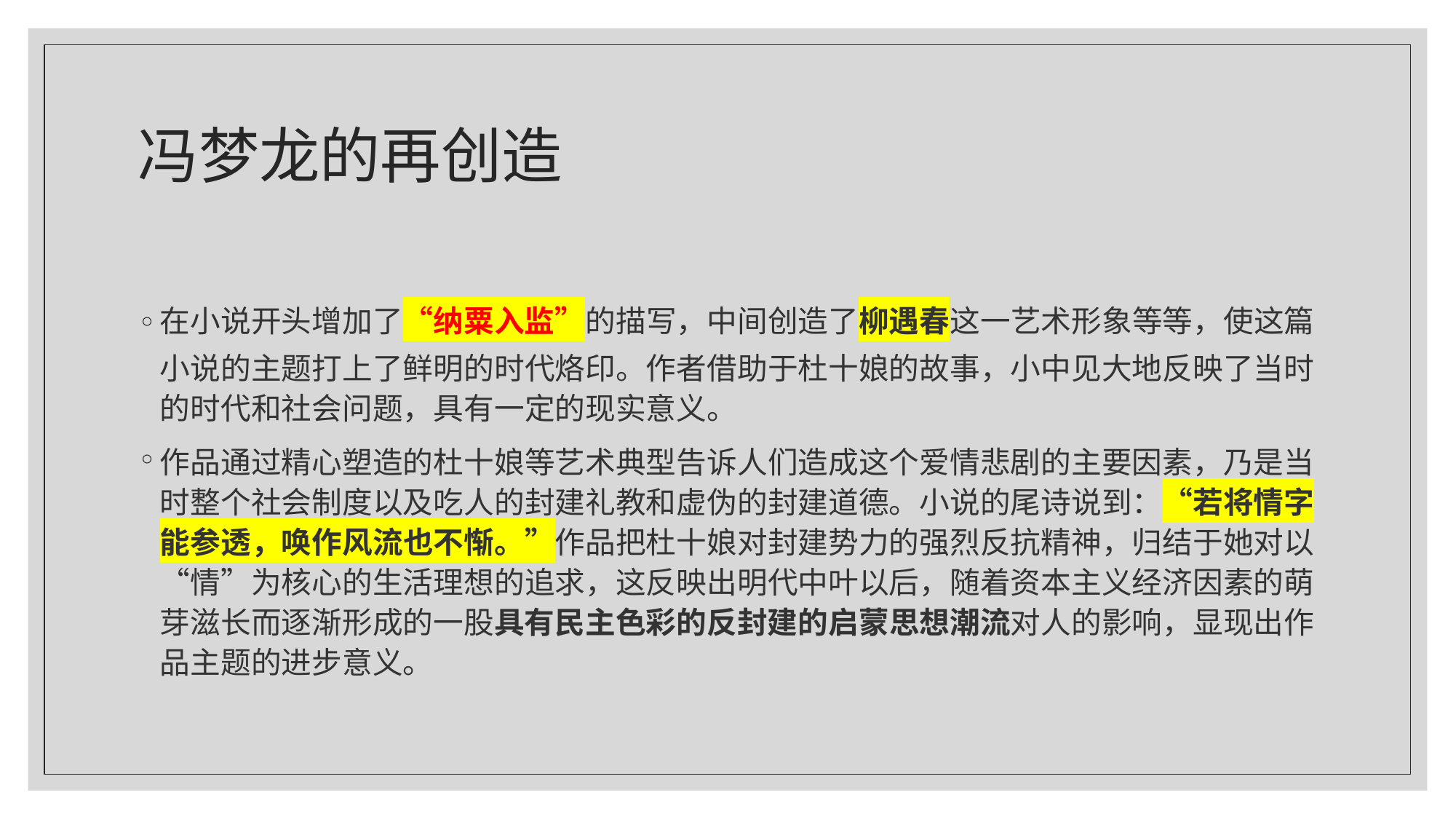

# 冯梦龙的再创造

在小说开头增加了“纳粟入监”的描写，中间创造了柳遇春这一艺术形象等等，使这篇小说的主题打上了鲜明的时代烙印。作者借助于杜十娘的故事，小中见大地反映了当时的时代和社会问题，具有一定的现实意义。
作品通过精心塑造的杜十娘等艺术典型告诉人们造成这个爱情悲剧的主要因素，乃是当时整个社会制度以及吃人的封建礼教和虚伪的封建道德。小说的尾诗说到：“若将情字能参透，唤作风流也不惭。”作品把杜十娘对封建势力的强烈反抗精神，归结于她对以“情”为核心的生活理想的追求，这反映出明代中叶以后，随着资本主义经济因素的萌芽滋长而逐渐形成的一股具有民主色彩的反封建的启蒙思想潮流对人的影响，显现出作品主题的进步意义。